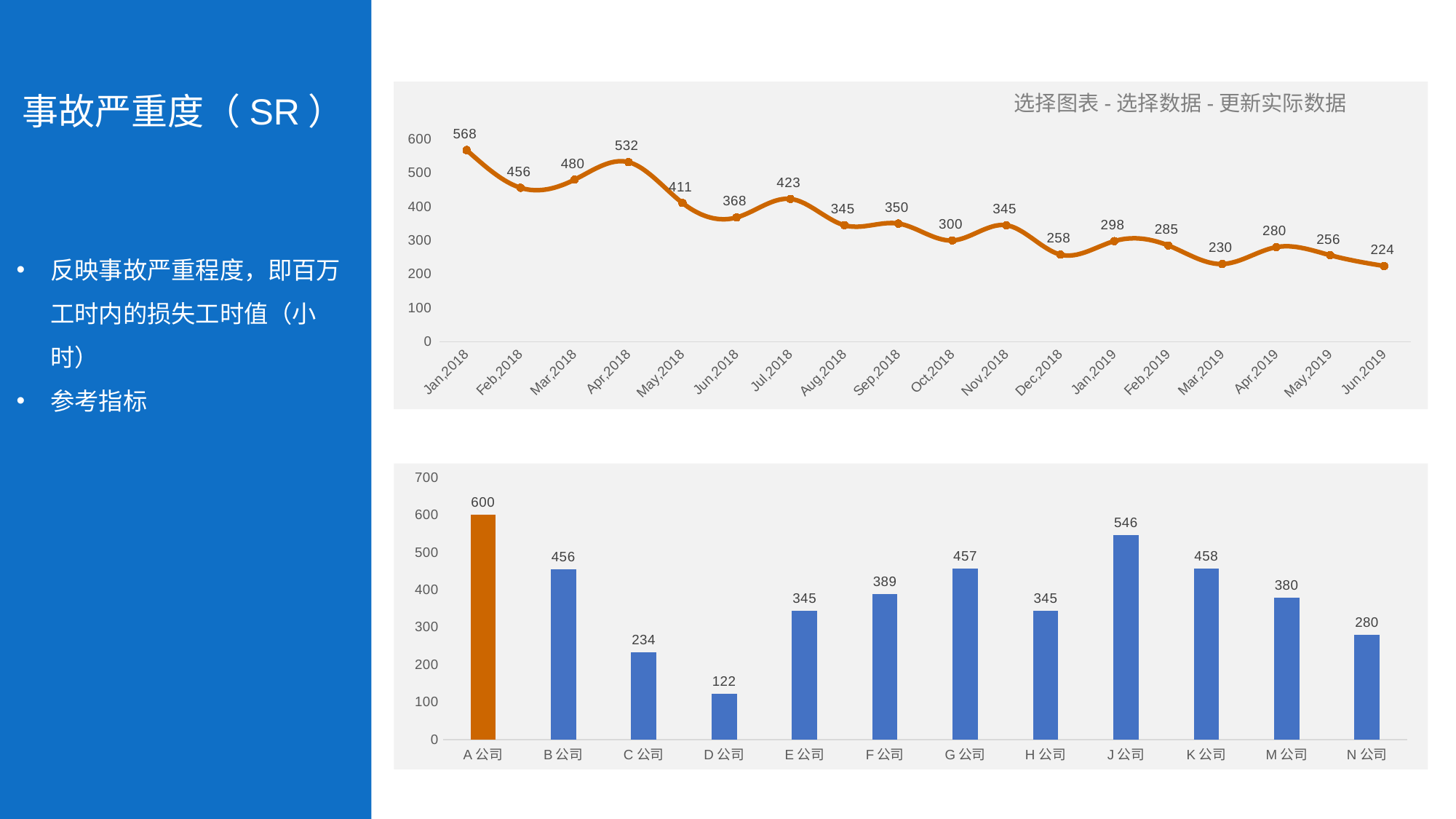

选择图表-选择数据-更新实际数据

### Chart

| Category |  |
|---|---|
| Jan,2018 | 568.0 |
| Feb,2018 | 456.0 |
| Mar,2018 | 480.0 |
| Apr,2018 | 532.0 |
| May,2018 | 411.0 |
| Jun,2018 | 368.0 |
| Jul,2018 | 423.0 |
| Aug,2018 | 345.0 |
| Sep,2018 | 350.0 |
| Oct,2018 | 300.0 |
| Nov,2018 | 345.0 |
| Dec,2018 | 258.0 |
| Jan,2019 | 298.0 |
| Feb,2019 | 285.0 |
| Mar,2019 | 230.0 |
| Apr,2019 | 280.0 |
| May,2019 | 256.0 |
| Jun,2019 | 224.0 |
事故严重度（SR）
反映事故严重程度，即百万工时内的损失工时值（小时）
参考指标

### Chart

| Category |  |
|---|---|
| A公司 | 600.0 |
| B公司 | 456.0 |
| C公司 | 234.0 |
| D公司 | 122.0 |
| E公司 | 345.0 |
| F公司 | 389.0 |
| G公司 | 457.0 |
| H公司 | 345.0 |
| J公司 | 546.0 |
| K公司 | 458.0 |
| M公司 | 380.0 |
| N公司 | 280.0 |